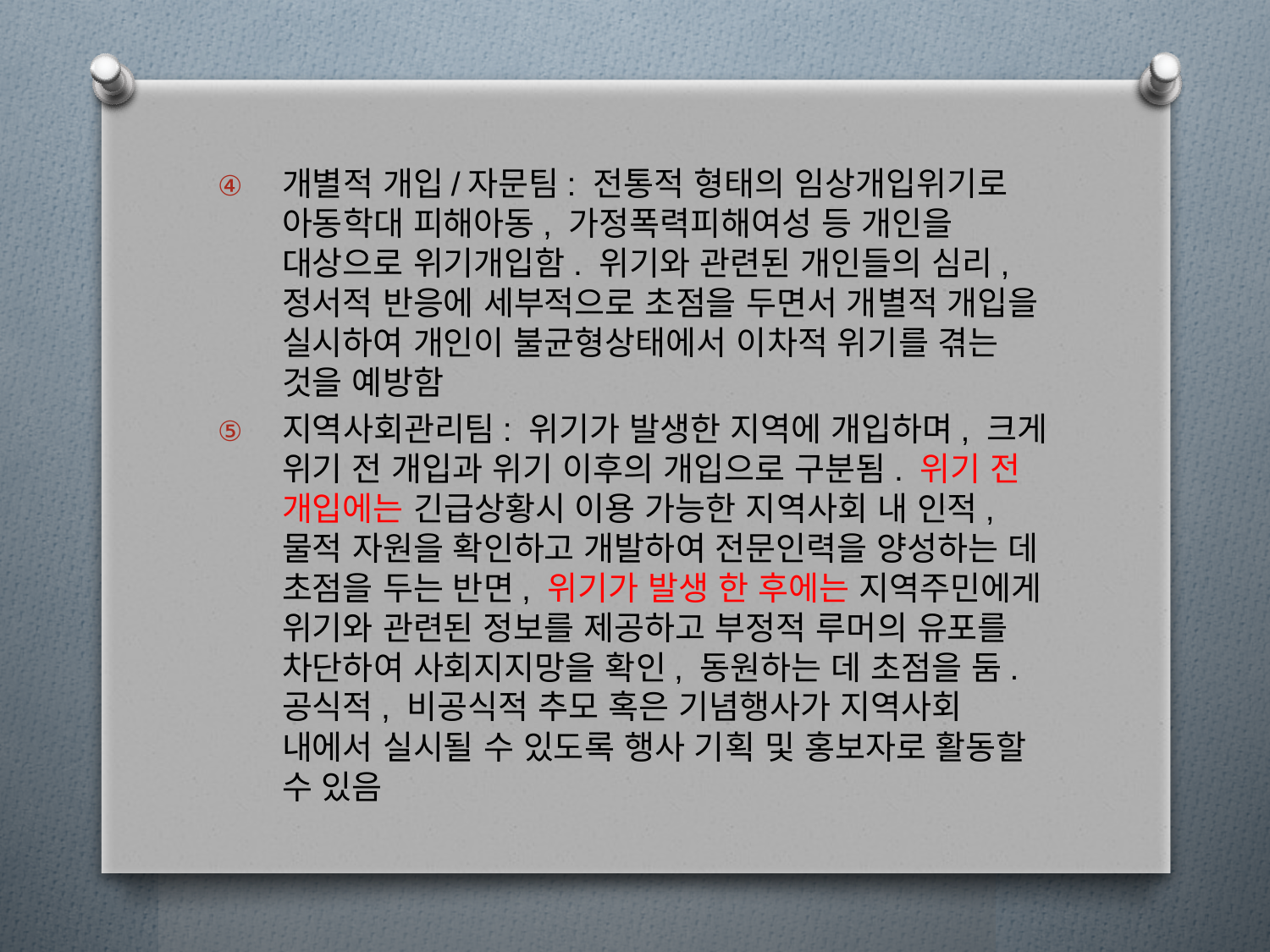

개별적 개입/자문팀: 전통적 형태의 임상개입위기로 아동학대 피해아동, 가정폭력피해여성 등 개인을 대상으로 위기개입함. 위기와 관련된 개인들의 심리, 정서적 반응에 세부적으로 초점을 두면서 개별적 개입을 실시하여 개인이 불균형상태에서 이차적 위기를 겪는 것을 예방함
지역사회관리팀: 위기가 발생한 지역에 개입하며, 크게 위기 전 개입과 위기 이후의 개입으로 구분됨. 위기 전 개입에는 긴급상황시 이용 가능한 지역사회 내 인적, 물적 자원을 확인하고 개발하여 전문인력을 양성하는 데 초점을 두는 반면, 위기가 발생 한 후에는 지역주민에게 위기와 관련된 정보를 제공하고 부정적 루머의 유포를 차단하여 사회지지망을 확인, 동원하는 데 초점을 둠. 공식적, 비공식적 추모 혹은 기념행사가 지역사회 내에서 실시될 수 있도록 행사 기획 및 홍보자로 활동할 수 있음